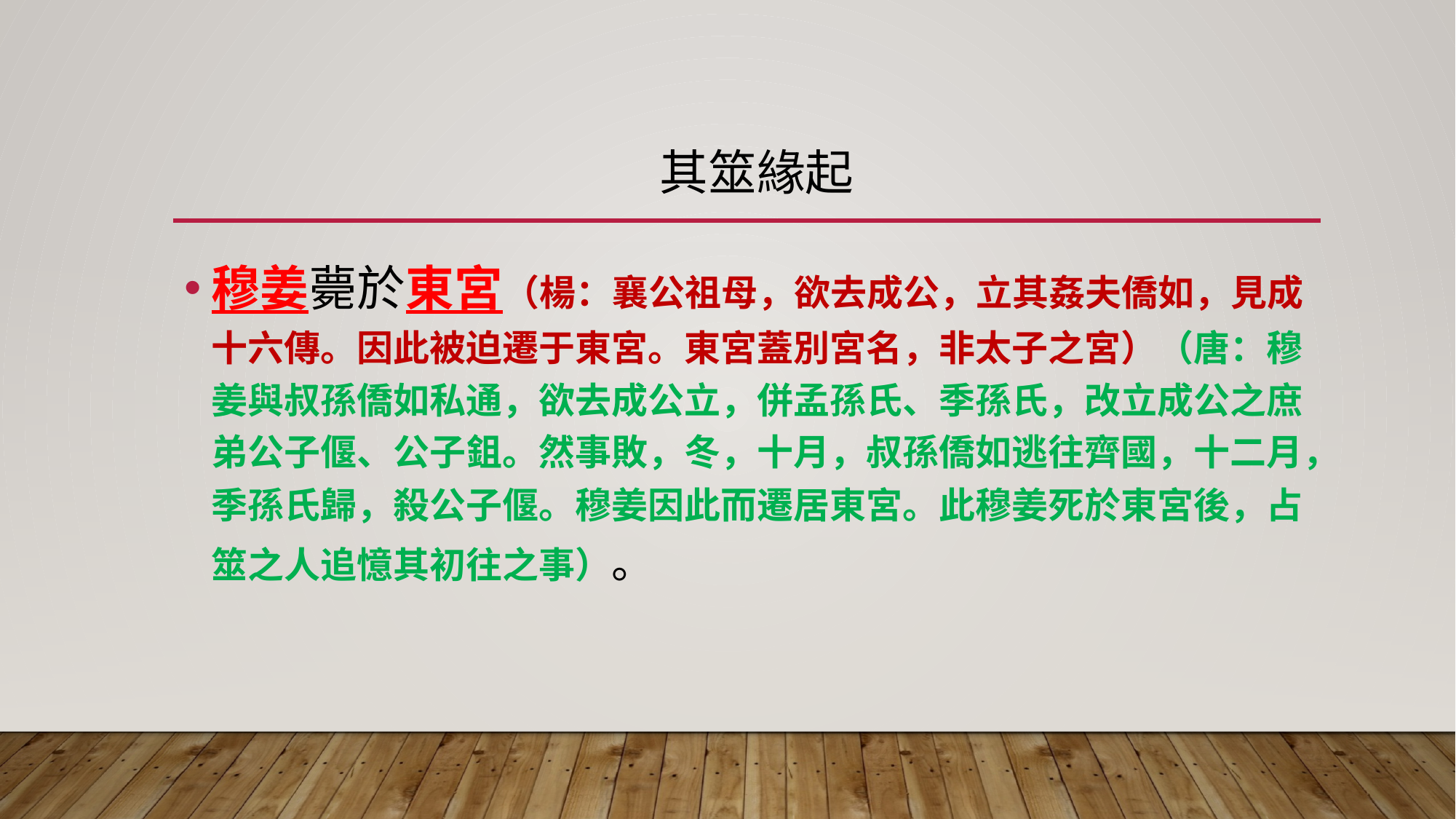

# 其筮緣起
穆姜薨於東宮（楊：襄公祖母，欲去成公，立其姦夫僑如，見成十六傳。因此被迫遷于東宮。東宮蓋別宮名，非太子之宮）（唐：穆姜與叔孫僑如私通，欲去成公立，併孟孫氏、季孫氏，改立成公之庶弟公子偃、公子鉏。然事敗，冬，十月，叔孫僑如逃往齊國，十二月，季孫氏歸，殺公子偃。穆姜因此而遷居東宮。此穆姜死於東宮後，占筮之人追憶其初往之事）。